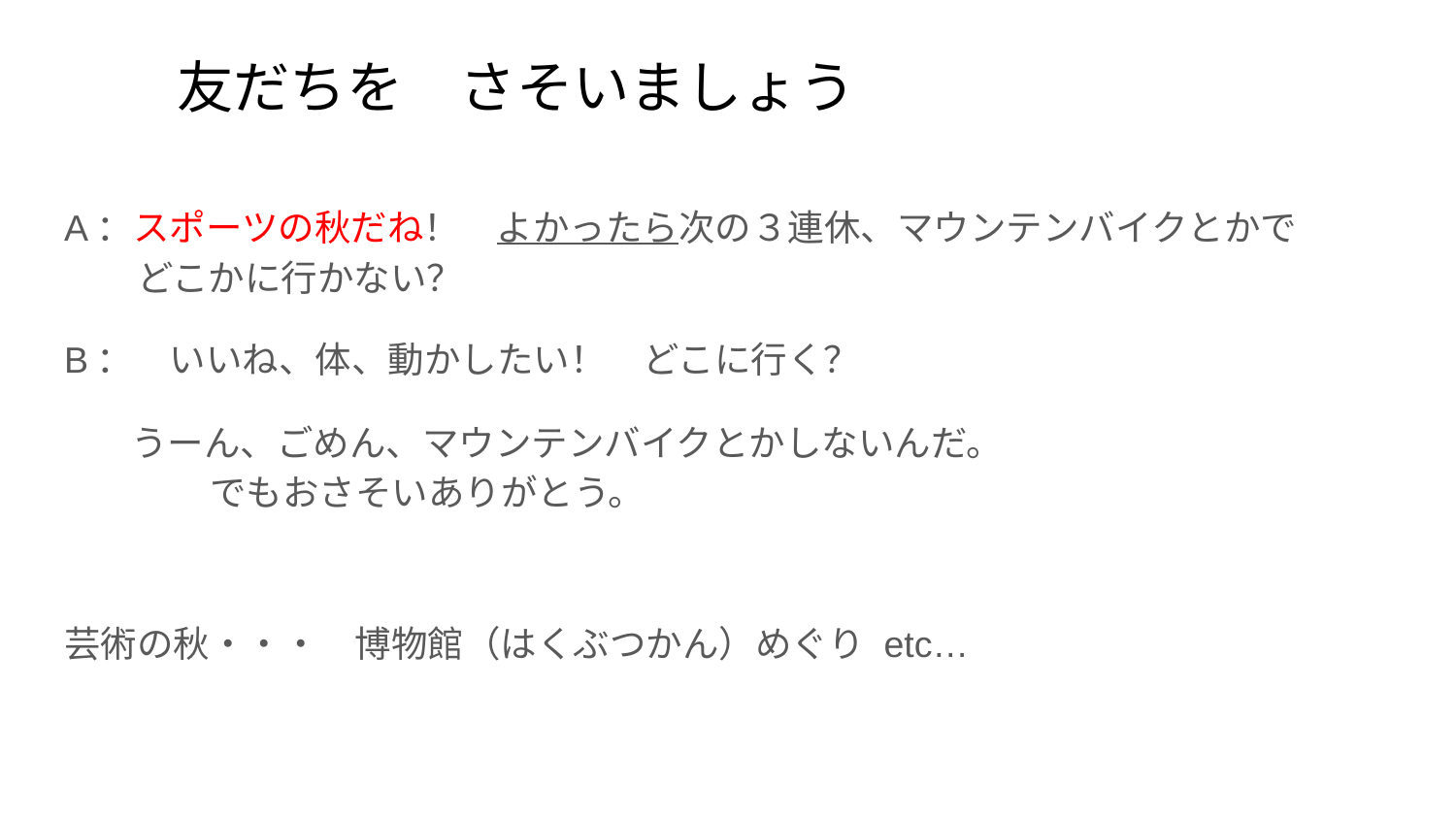

# 友だちを　さそいましょう
A：スポーツの秋だね！　よかったら次の３連休、マウンテンバイクとかで
　　どこかに行かない？
B：😊　いいね、体、動かしたい！　どこに行く？
　   😢　うーん、ごめん、マウンテンバイクとかしないんだ。
　　　　でもおさそいありがとう。

芸術の秋・・・　博物館（はくぶつかん）めぐり etc…